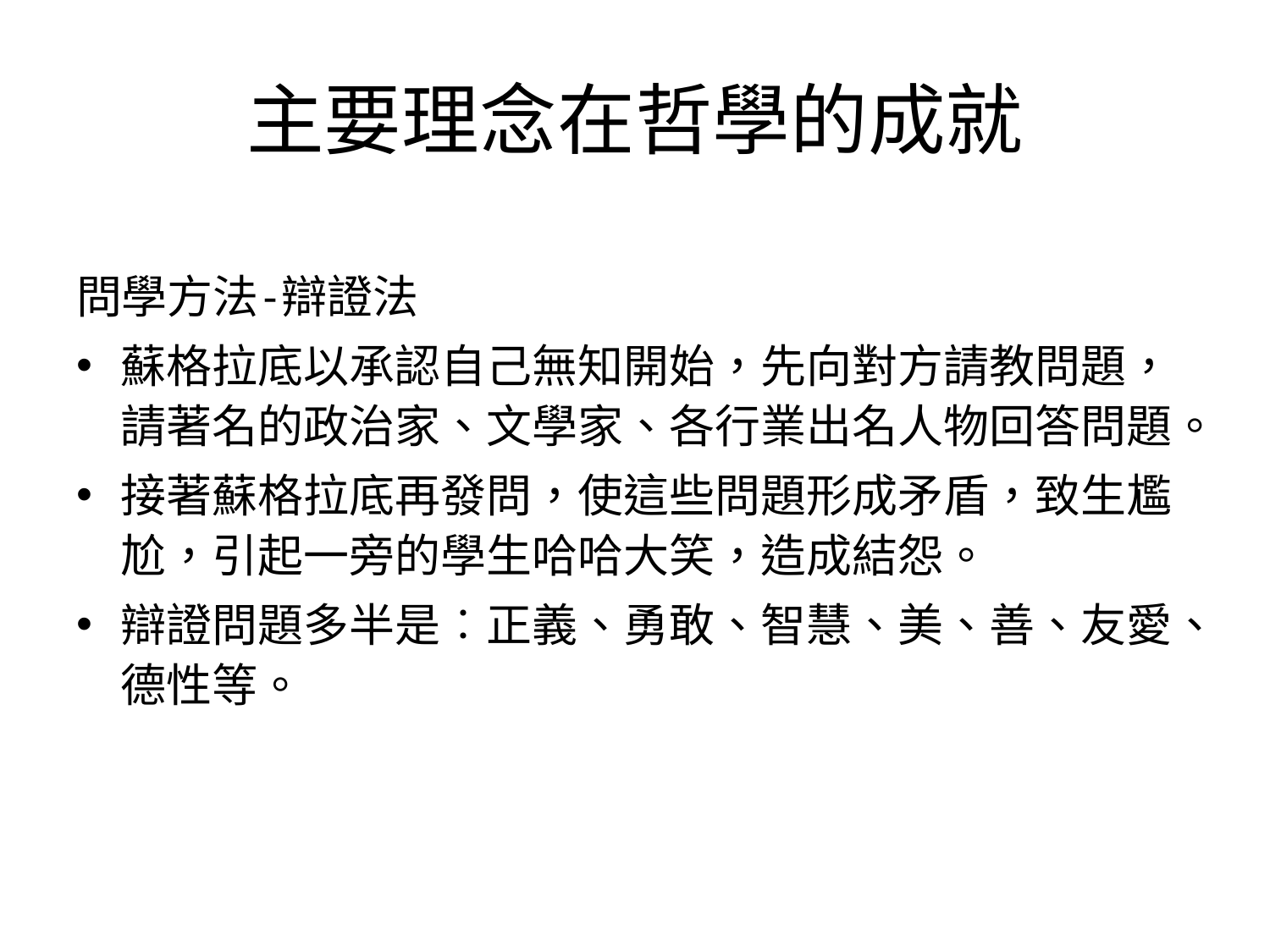

# 主要理念在哲學的成就

問學方法-辯證法
蘇格拉底以承認自己無知開始，先向對方請教問題，請著名的政治家、文學家、各行業出名人物回答問題。
接著蘇格拉底再發問，使這些問題形成矛盾，致生尷尬，引起一旁的學生哈哈大笑，造成結怨。
辯證問題多半是︰正義、勇敢、智慧、美、善、友愛、德性等。